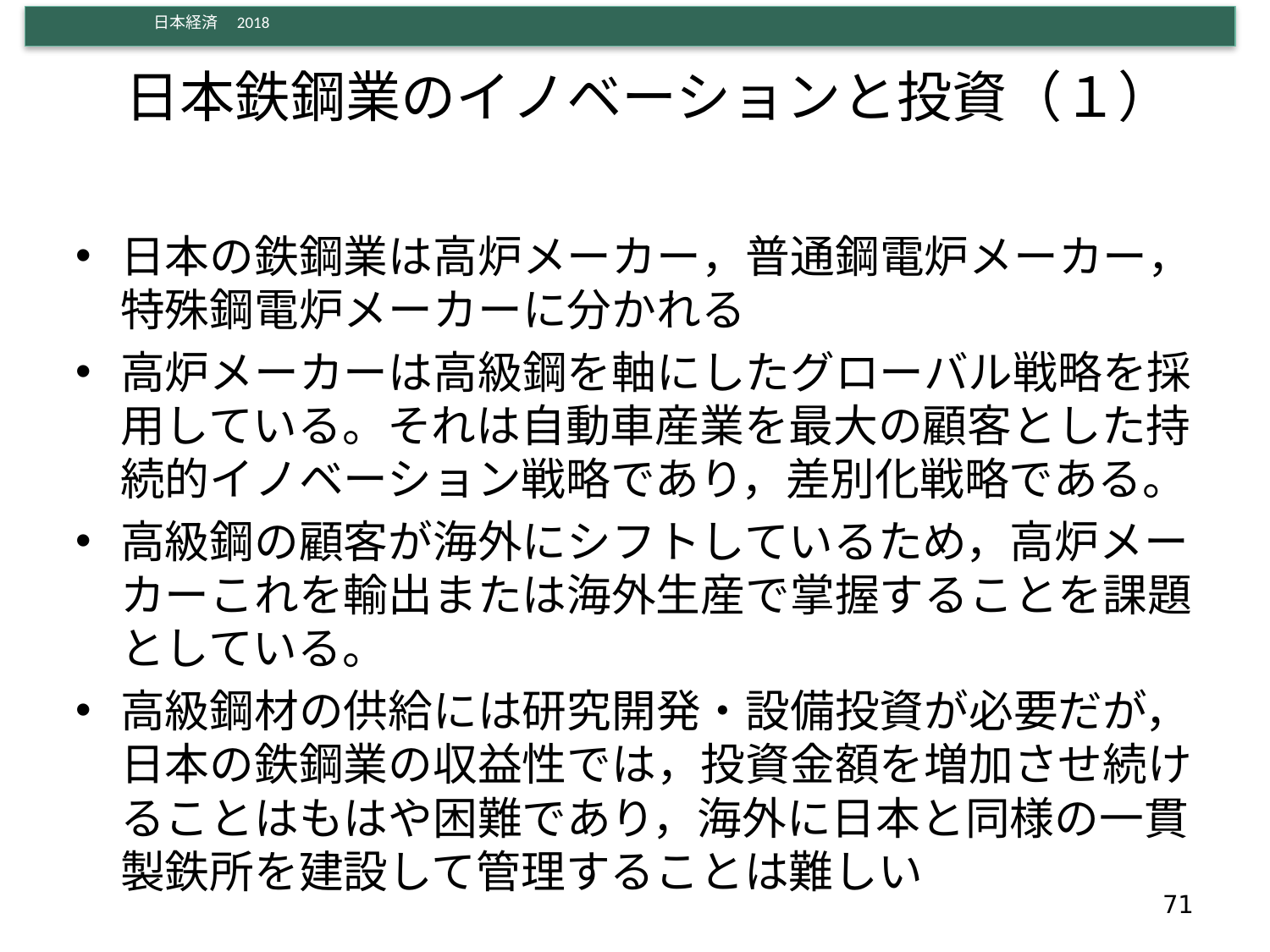

# 日本鉄鋼業のイノベーションと投資（１）
日本の鉄鋼業は高炉メーカー，普通鋼電炉メーカー，特殊鋼電炉メーカーに分かれる
高炉メーカーは高級鋼を軸にしたグローバル戦略を採用している。それは自動車産業を最大の顧客とした持続的イノベーション戦略であり，差別化戦略である。
高級鋼の顧客が海外にシフトしているため，高炉メーカーこれを輸出または海外生産で掌握することを課題としている。
高級鋼材の供給には研究開発・設備投資が必要だが，日本の鉄鋼業の収益性では，投資金額を増加させ続けることはもはや困難であり，海外に日本と同様の一貫製鉄所を建設して管理することは難しい
71